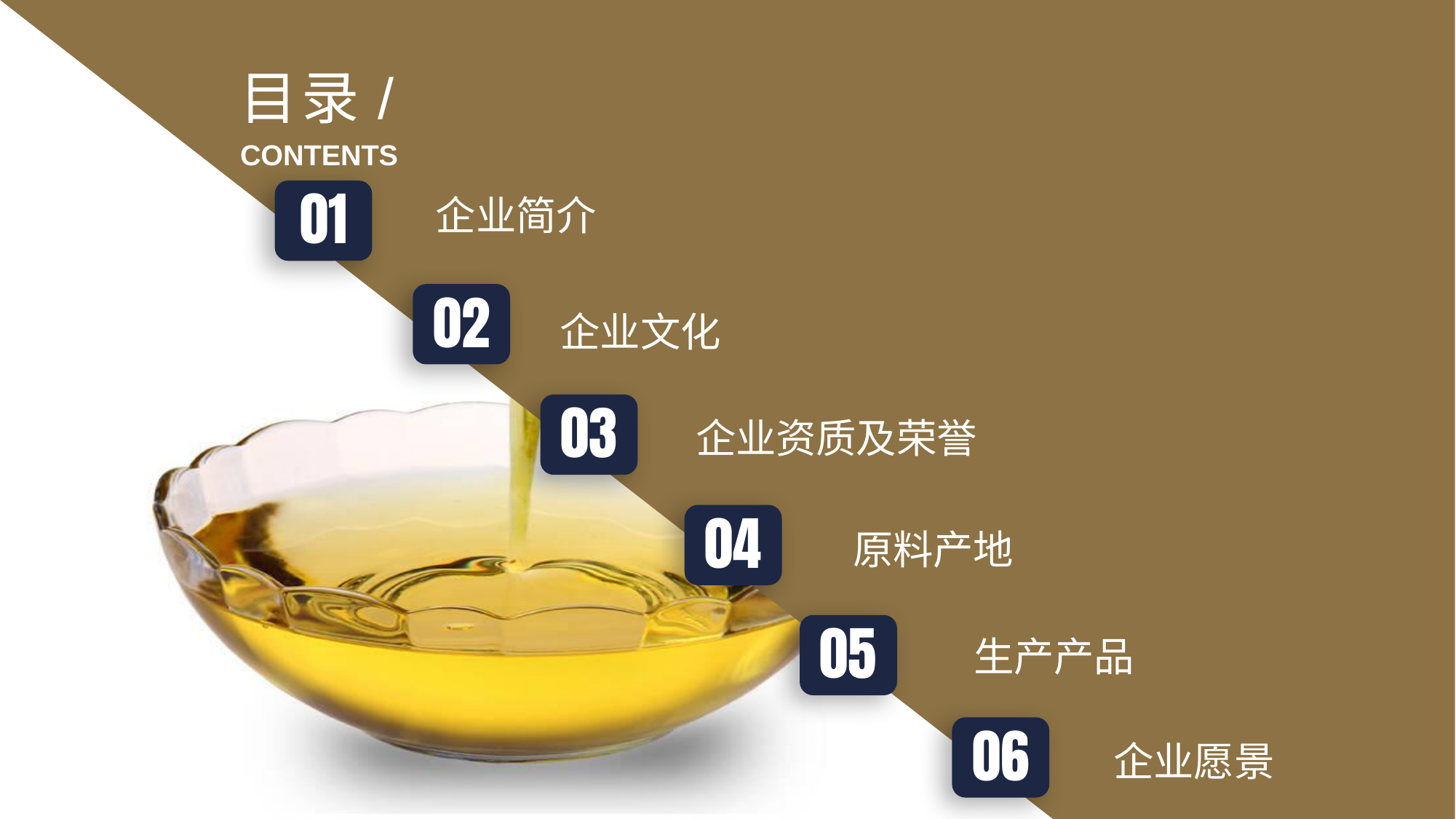

目录/contents
企业简介
01
02
企业文化
03
企业资质及荣誉
04
原料产地
05
生产产品
06
企业愿景